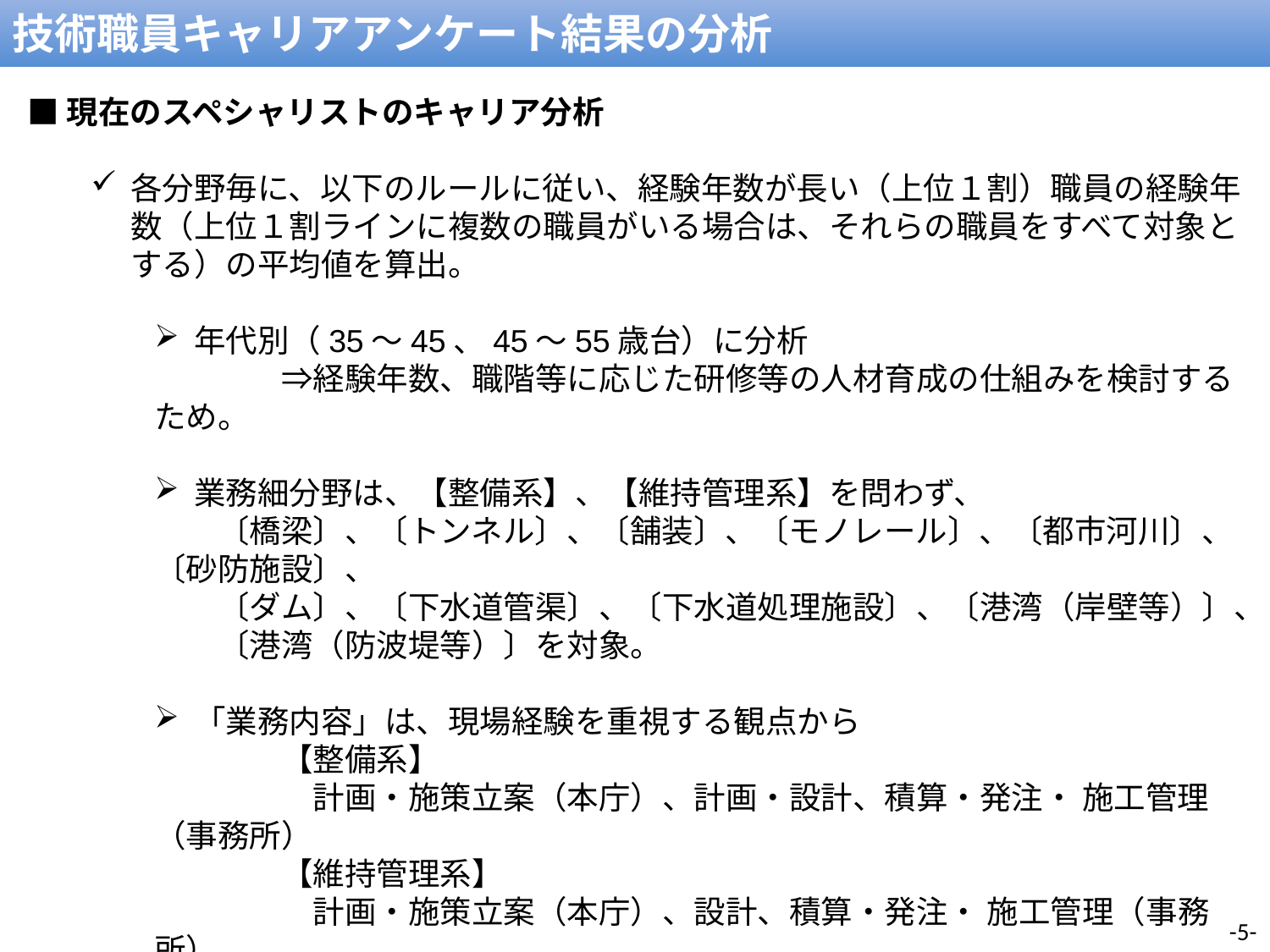

技術職員キャリアアンケート結果の分析
■現在のスペシャリストのキャリア分析

各分野毎に、以下のルールに従い、経験年数が長い（上位１割）職員の経験年数（上位１割ラインに複数の職員がいる場合は、それらの職員をすべて対象とする）の平均値を算出。

年代別（35～45、45～55歳台）に分析
　　　　⇒経験年数、職階等に応じた研修等の人材育成の仕組みを検討するため。

業務細分野は、【整備系】、【維持管理系】を問わず、
　　〔橋梁〕、〔トンネル〕、〔舗装〕、〔モノレール〕、〔都市河川〕、〔砂防施設〕、
　　〔ダム〕、〔下水道管渠〕、〔下水道処理施設〕、〔港湾（岸壁等）〕、
　　〔港湾（防波堤等）〕を対象。

「業務内容」は、現場経験を重視する観点から
　　　　【整備系】
　　　　　計画・施策立案（本庁）、計画・設計、積算・発注・ 施工管理（事務所）
　　　　【維持管理系】
　　　　　計画・施策立案（本庁）、設計、積算・発注・ 施工管理（事務所）
　　を主な業務としていた年数をカウント

-5-